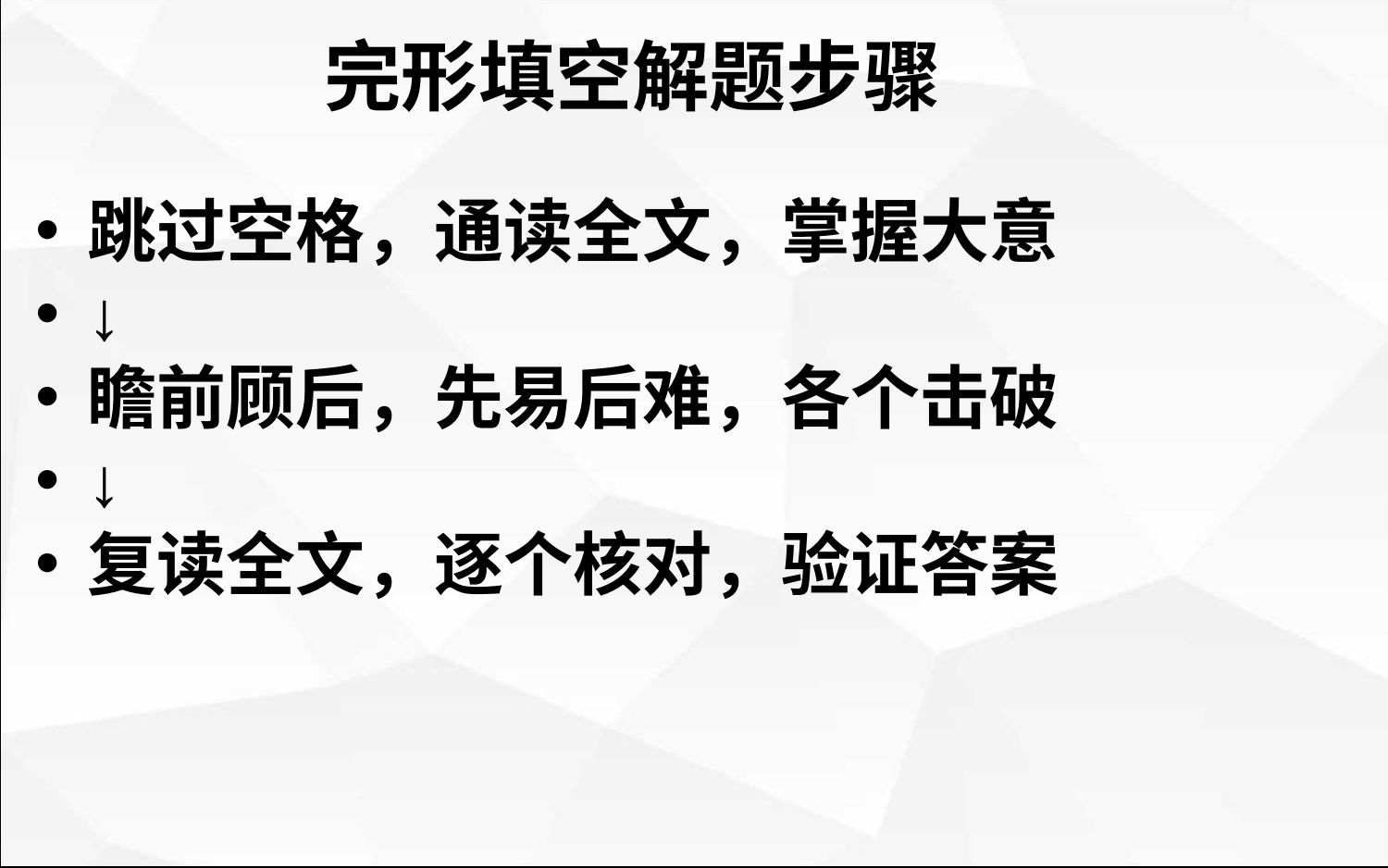

完形填空解题步骤
跳过空格，通读全文，掌握大意
↓
瞻前顾后，先易后难，各个击破
↓
复读全文，逐个核对，验证答案